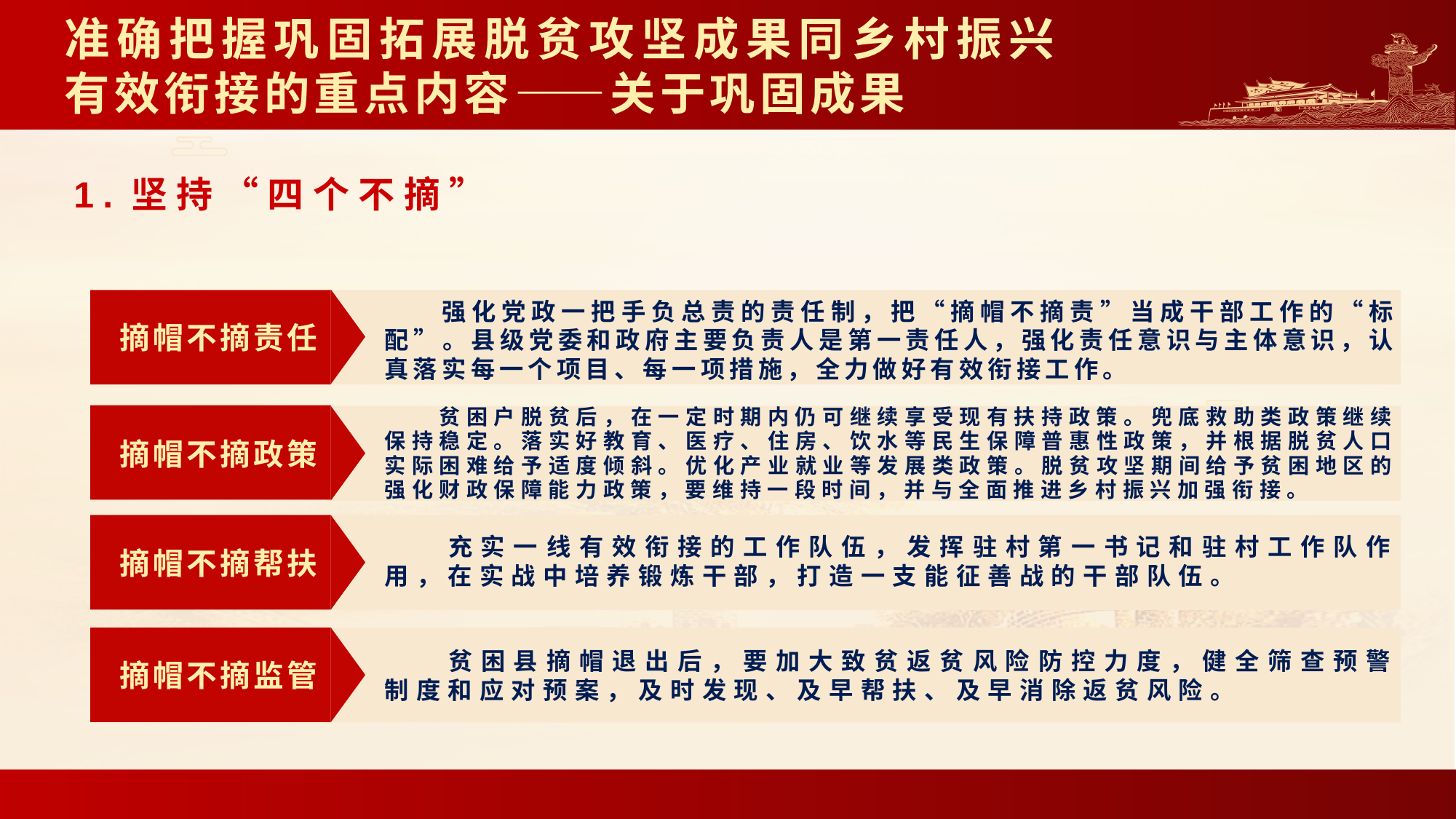

# 准确把握巩固拓展脱贫攻坚成果同乡村振兴有效衔接的重点内容——关于巩固成果
1.坚持“四个不摘”

强化党政一把手负总责的责任制，把“摘帽不摘责”当成干部工作的“标配”。县级党委和政府主要负责人是第一责任人，强化责任意识与主体意识，认真落实每一个项目、每一项措施，全力做好有效衔接工作。
摘帽不摘责任

贫困户脱贫后，在一定时期内仍可继续享受现有扶持政策。兜底救助类政策继续保持稳定。落实好教育、医疗、住房、饮水等民生保障普惠性政策，并根据脱贫人口实际困难给予适度倾斜。优化产业就业等发展类政策。脱贫攻坚期间给予贫困地区的强化财政保障能力政策，要维持一段时间，并与全面推进乡村振兴加强衔接。
摘帽不摘政策

充实一线有效衔接的工作队伍，发挥驻村第一书记和驻村工作队作用，在实战中培养锻炼干部，打造一支能征善战的干部队伍。

摘帽不摘帮扶

贫困县摘帽退出后，要加大致贫返贫风险防控力度，健全筛查预警制度和应对预案，及时发现、及早帮扶、及早消除返贫风险。
摘帽不摘监管